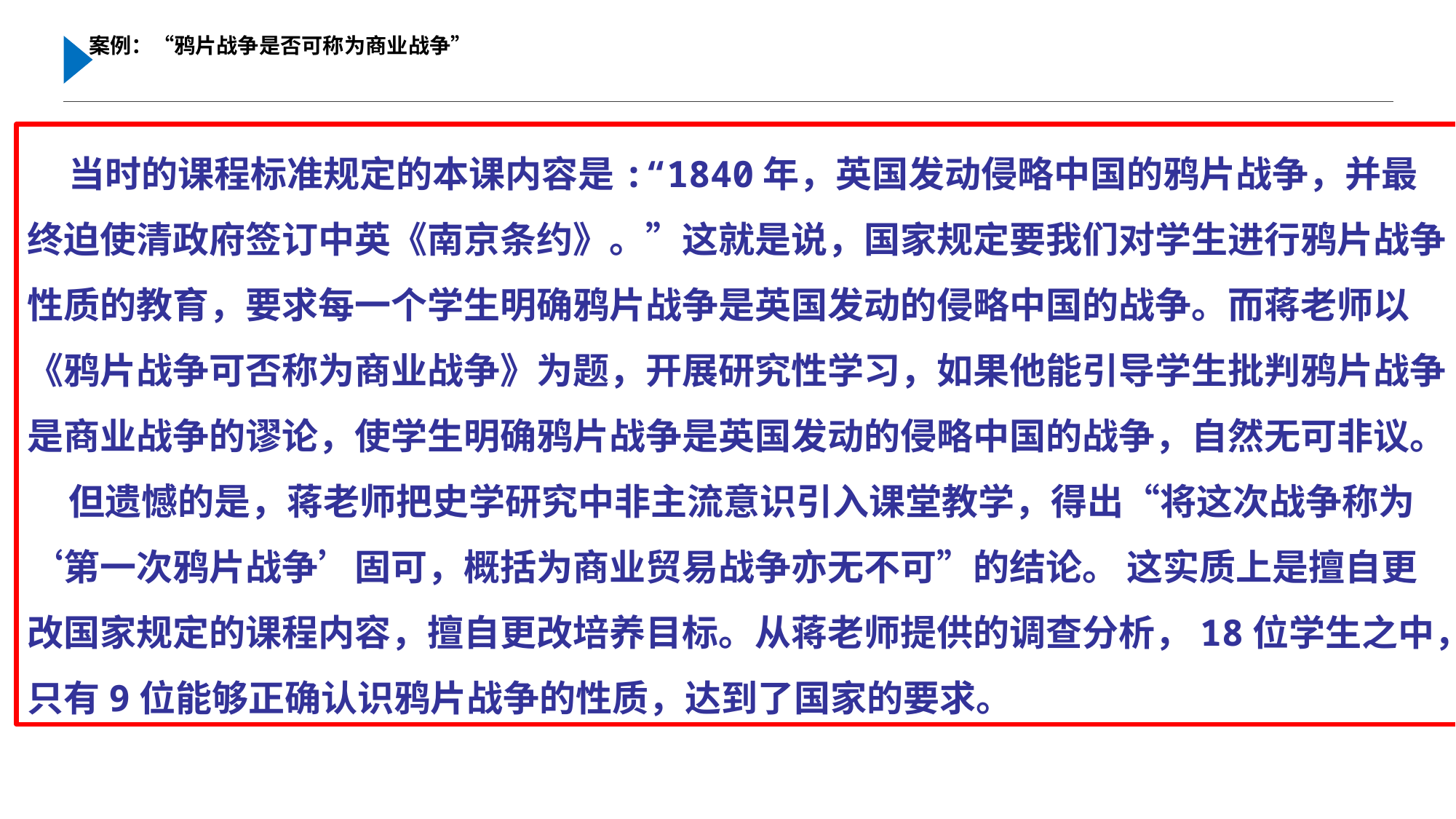

案例：“鸦片战争是否可称为商业战争”

    当时的课程标准规定的本课内容是:“1840年，英国发动侵略中国的鸦片战争，并最终迫使清政府签订中英《南京条约》。”这就是说，国家规定要我们对学生进行鸦片战争性质的教育，要求每一个学生明确鸦片战争是英国发动的侵略中国的战争。而蒋老师以《鸦片战争可否称为商业战争》为题，开展研究性学习，如果他能引导学生批判鸦片战争是商业战争的谬论，使学生明确鸦片战争是英国发动的侵略中国的战争，自然无可非议。
    但遗憾的是，蒋老师把史学研究中非主流意识引入课堂教学，得出“将这次战争称为‘第一次鸦片战争’固可，概括为商业贸易战争亦无不可”的结论。 这实质上是擅自更改国家规定的课程内容，擅自更改培养目标。从蒋老师提供的调查分析，18位学生之中，只有9位能够正确认识鸦片战争的性质，达到了国家的要求。